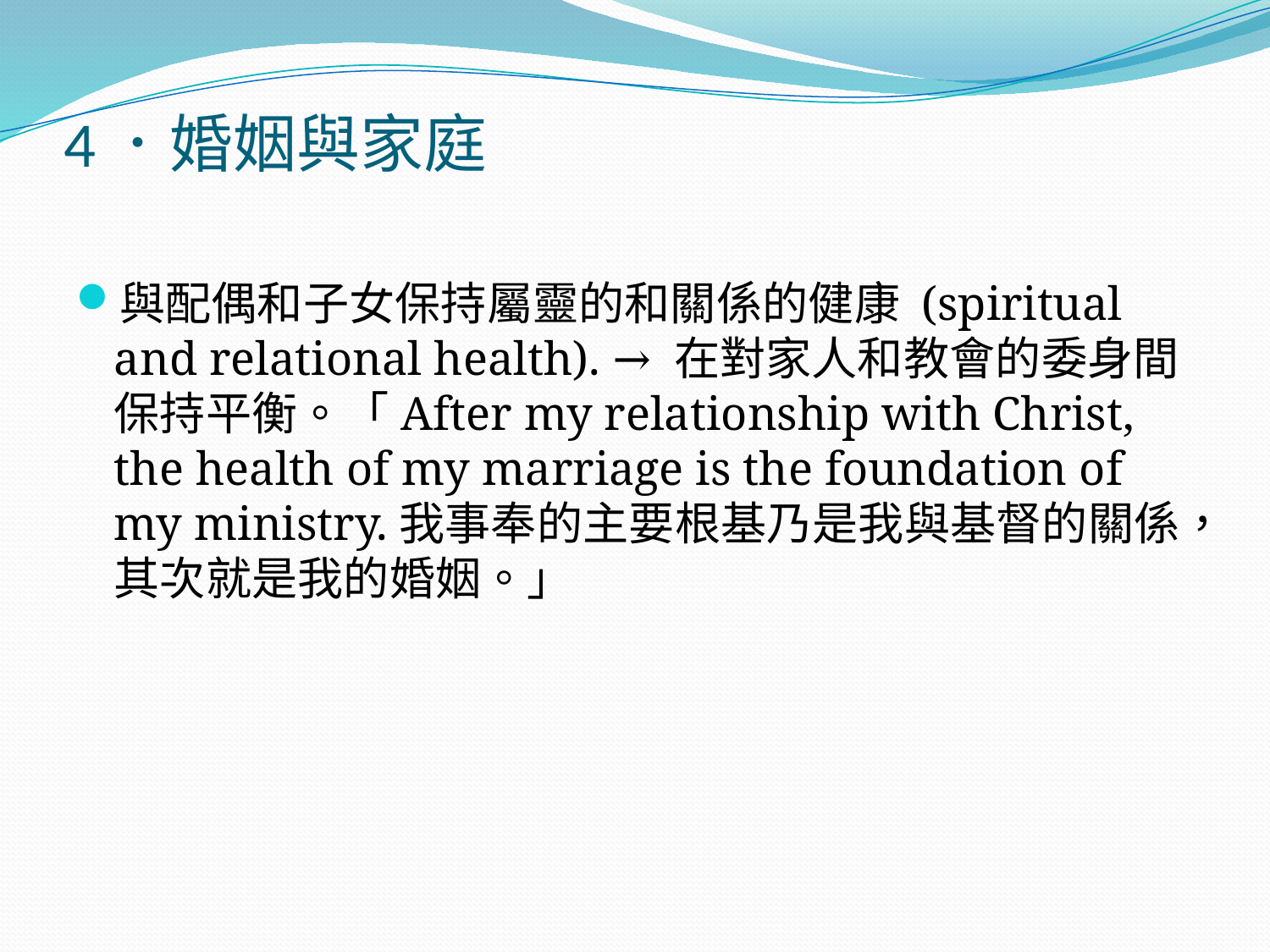

# 4．婚姻與家庭
與配偶和子女保持屬靈的和關係的健康 (spiritual and relational health). → 在對家人和教會的委身間保持平衡。「After my relationship with Christ, the health of my marriage is the foundation of my ministry.我事奉的主要根基乃是我與基督的關係，其次就是我的婚姻。」